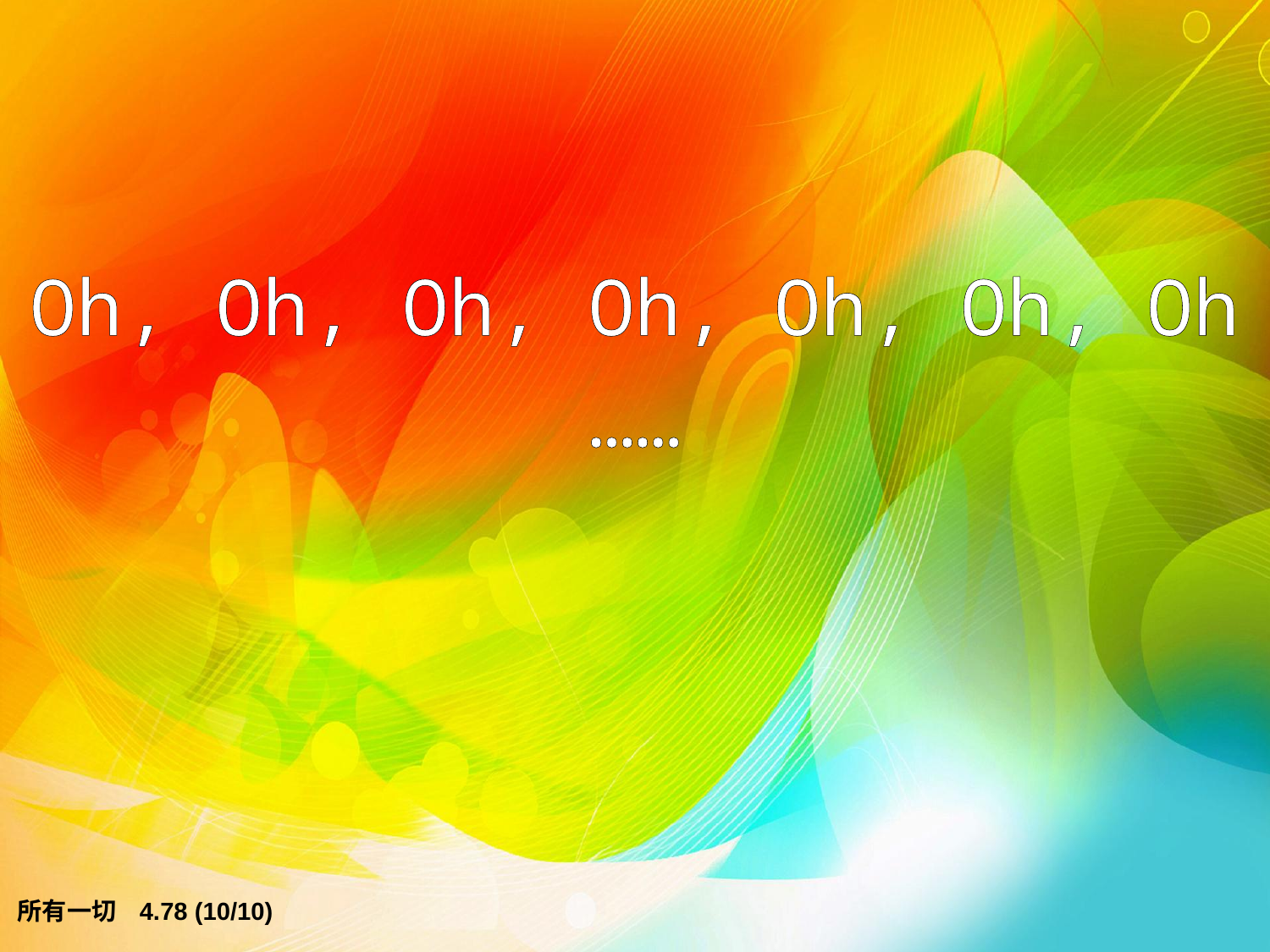

# Oh, Oh, Oh, Oh, Oh, Oh, Oh ……
所有一切   4.78 (10/10)